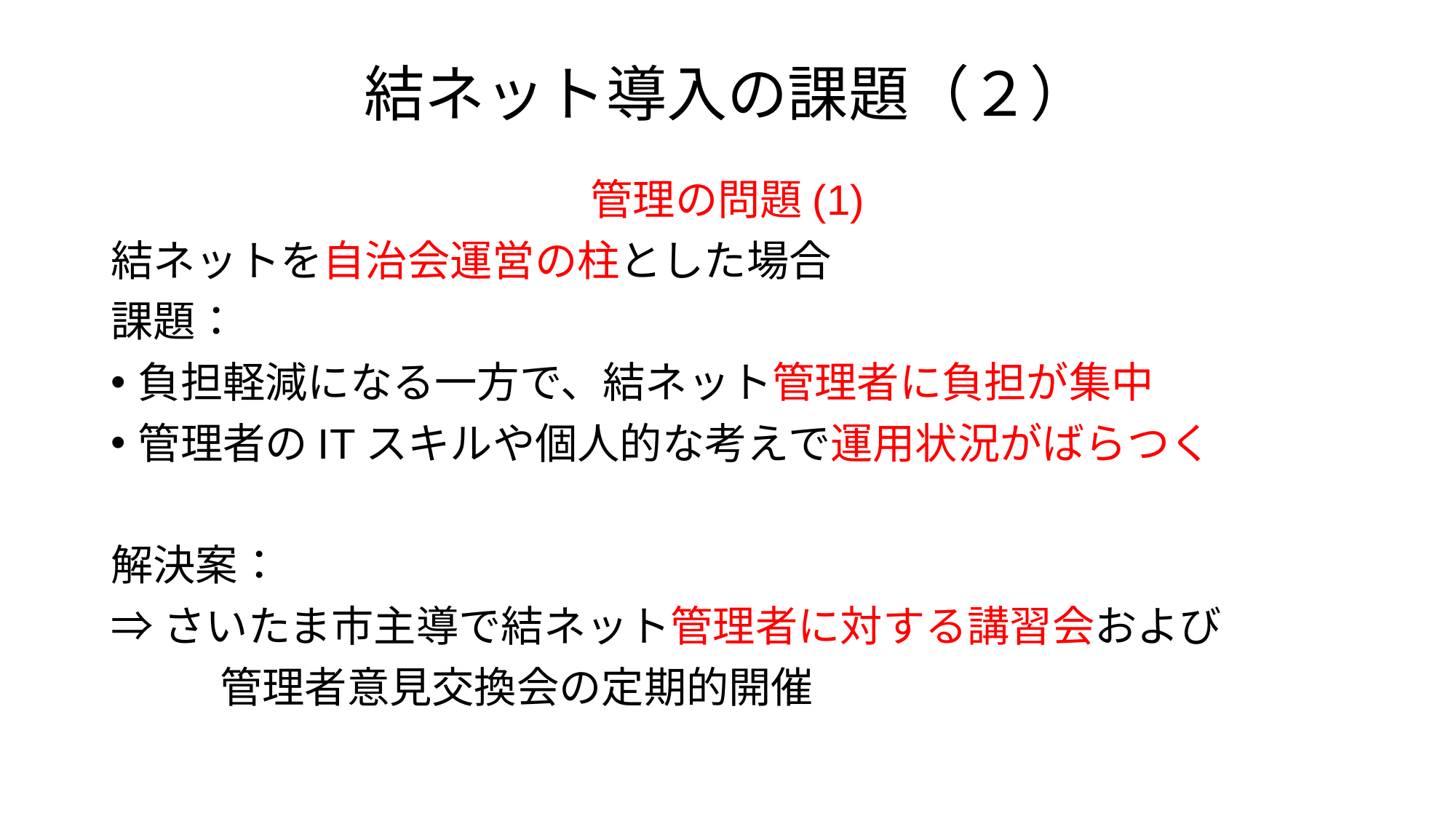

# 結ネット導入の課題（２）
管理の問題(1)
結ネットを自治会運営の柱とした場合
課題：
負担軽減になる一方で、結ネット管理者に負担が集中
管理者のITスキルや個人的な考えで運用状況がばらつく

解決案：
⇒さいたま市主導で結ネット管理者に対する講習会および
	管理者意見交換会の定期的開催